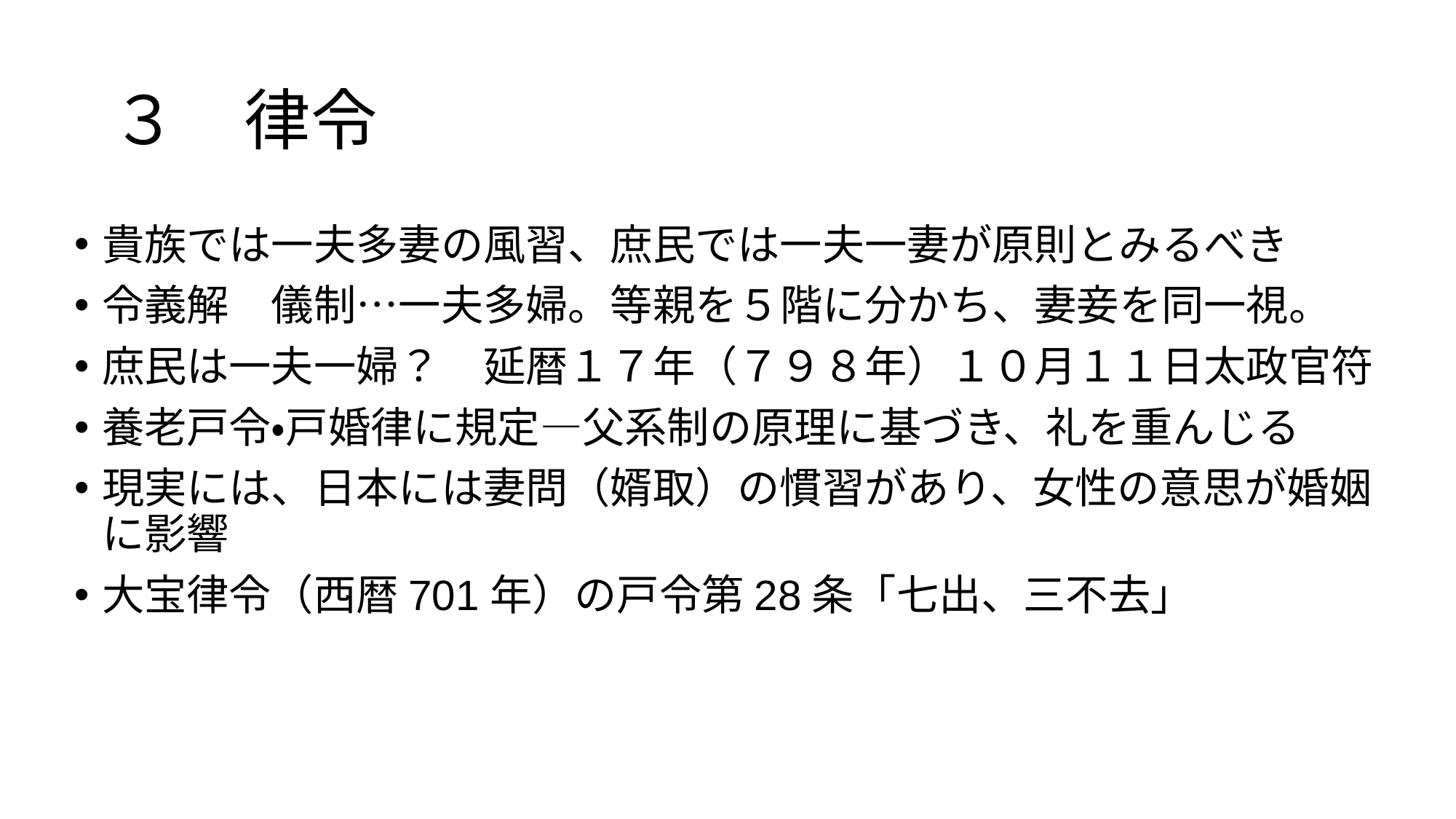

# ３　律令
貴族では一夫多妻の風習、庶民では一夫一妻が原則とみるべき
令義解　儀制…一夫多婦。等親を５階に分かち、妻妾を同一視。
庶民は一夫一婦？　延暦１７年（７９８年）１０月１１日太政官符
養老戸令・戸婚律に規定―父系制の原理に基づき、礼を重んじる
現実には、日本には妻問（婿取）の慣習があり、女性の意思が婚姻に影響
大宝律令（西暦701年）の戸令第28条「七出、三不去」